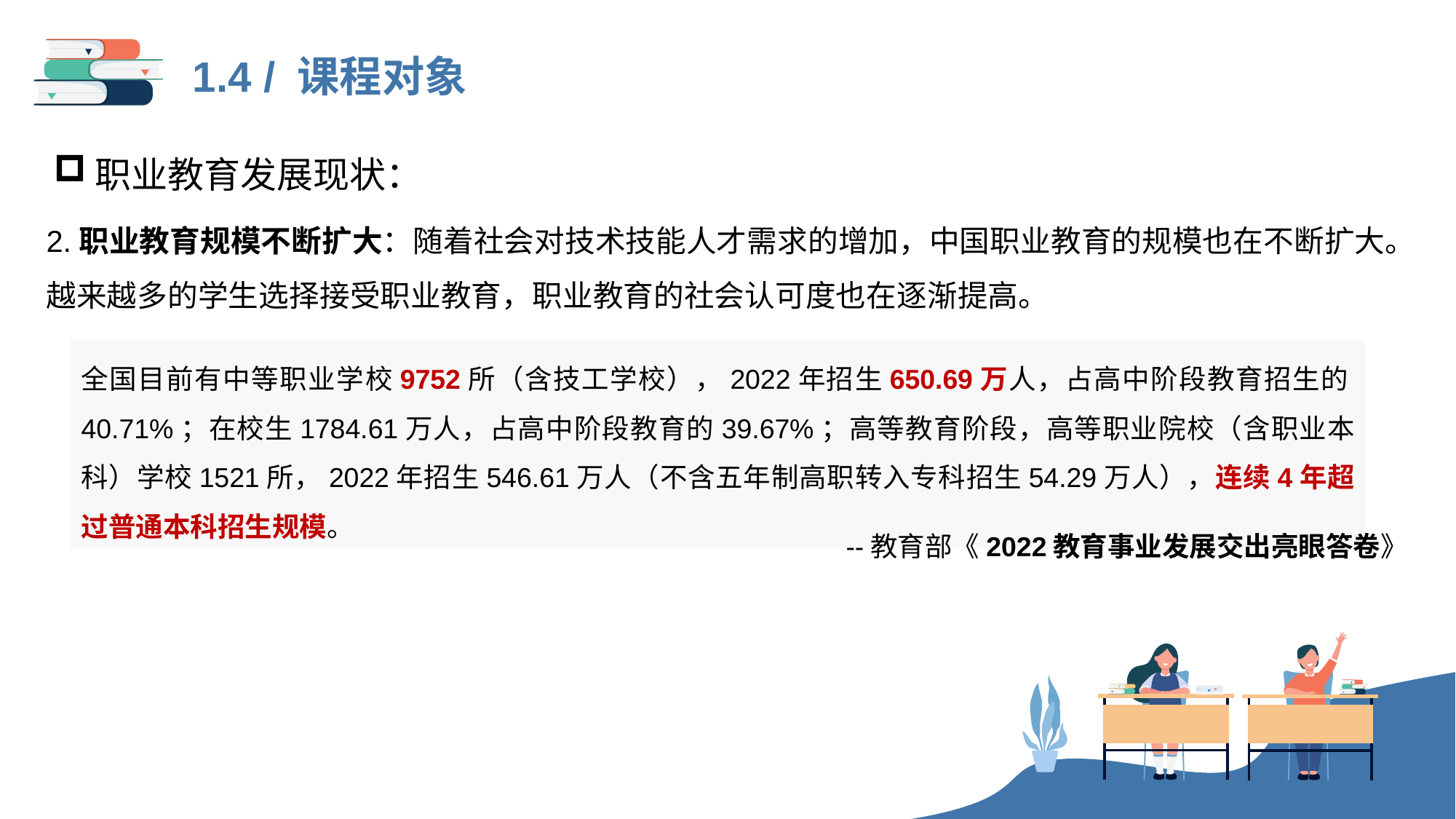

1.4 / 课程对象
职业教育发展现状：
2.职业教育规模不断扩大：随着社会对技术技能人才需求的增加，中国职业教育的规模也在不断扩大。越来越多的学生选择接受职业教育，职业教育的社会认可度也在逐渐提高。
全国目前有中等职业学校9752所（含技工学校），2022年招生650.69万人，占高中阶段教育招生的40.71%；在校生1784.61万人，占高中阶段教育的39.67%；高等教育阶段，高等职业院校（含职业本科）学校1521所，2022年招生546.61万人（不含五年制高职转入专科招生54.29万人），连续4年超过普通本科招生规模。
--教育部《2022教育事业发展交出亮眼答卷》